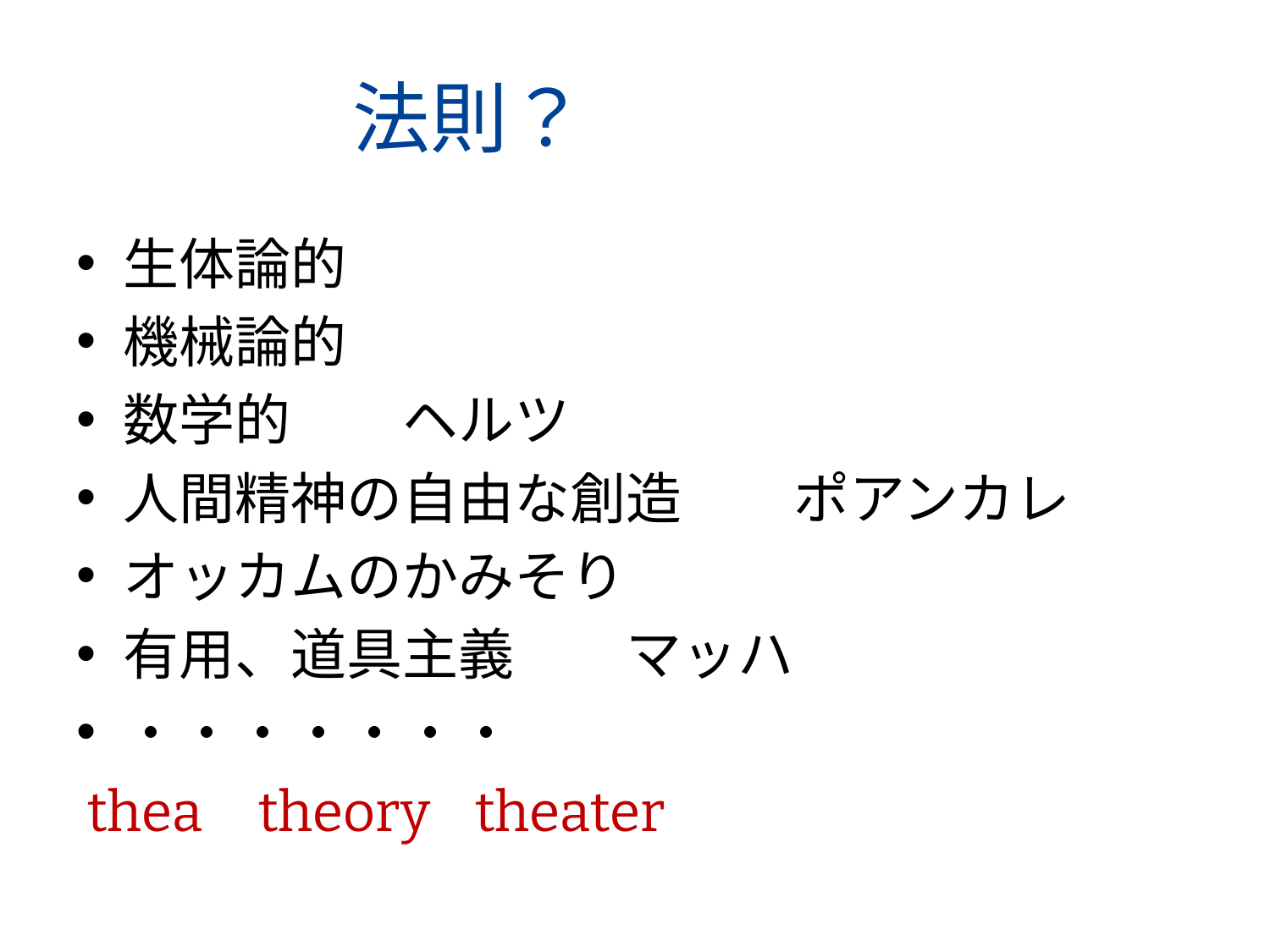

# 法則？
生体論的
機械論的
数学的　　ヘルツ
人間精神の自由な創造　　ポアンカレ
オッカムのかみそり
有用、道具主義　　マッハ
・・・・・・・
 thea     theory    theater